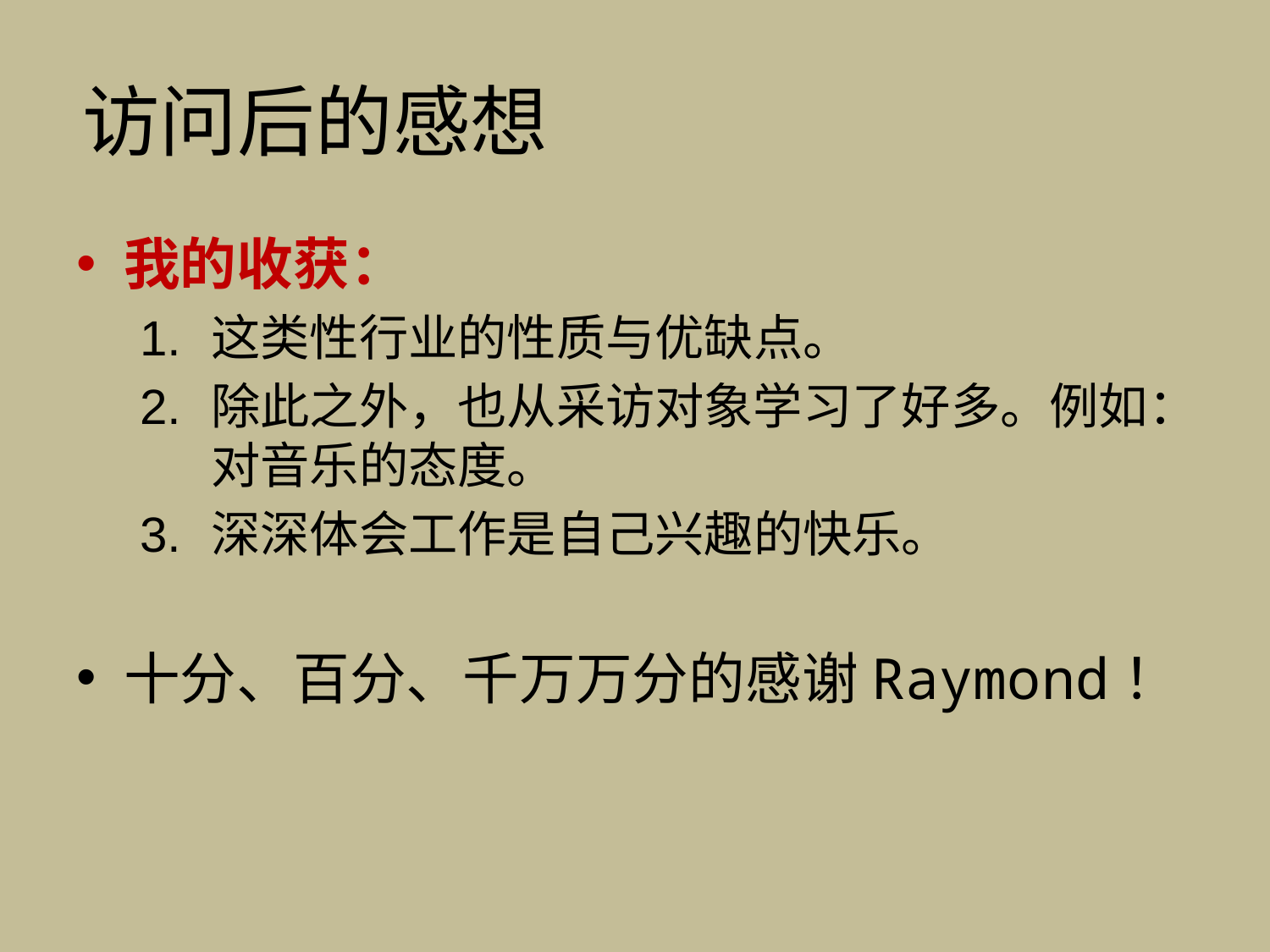

# 访问后的感想
我的收获：
这类性行业的性质与优缺点。
除此之外，也从采访对象学习了好多。例如：对音乐的态度。
深深体会工作是自己兴趣的快乐。

十分、百分、千万万分的感谢Raymond！